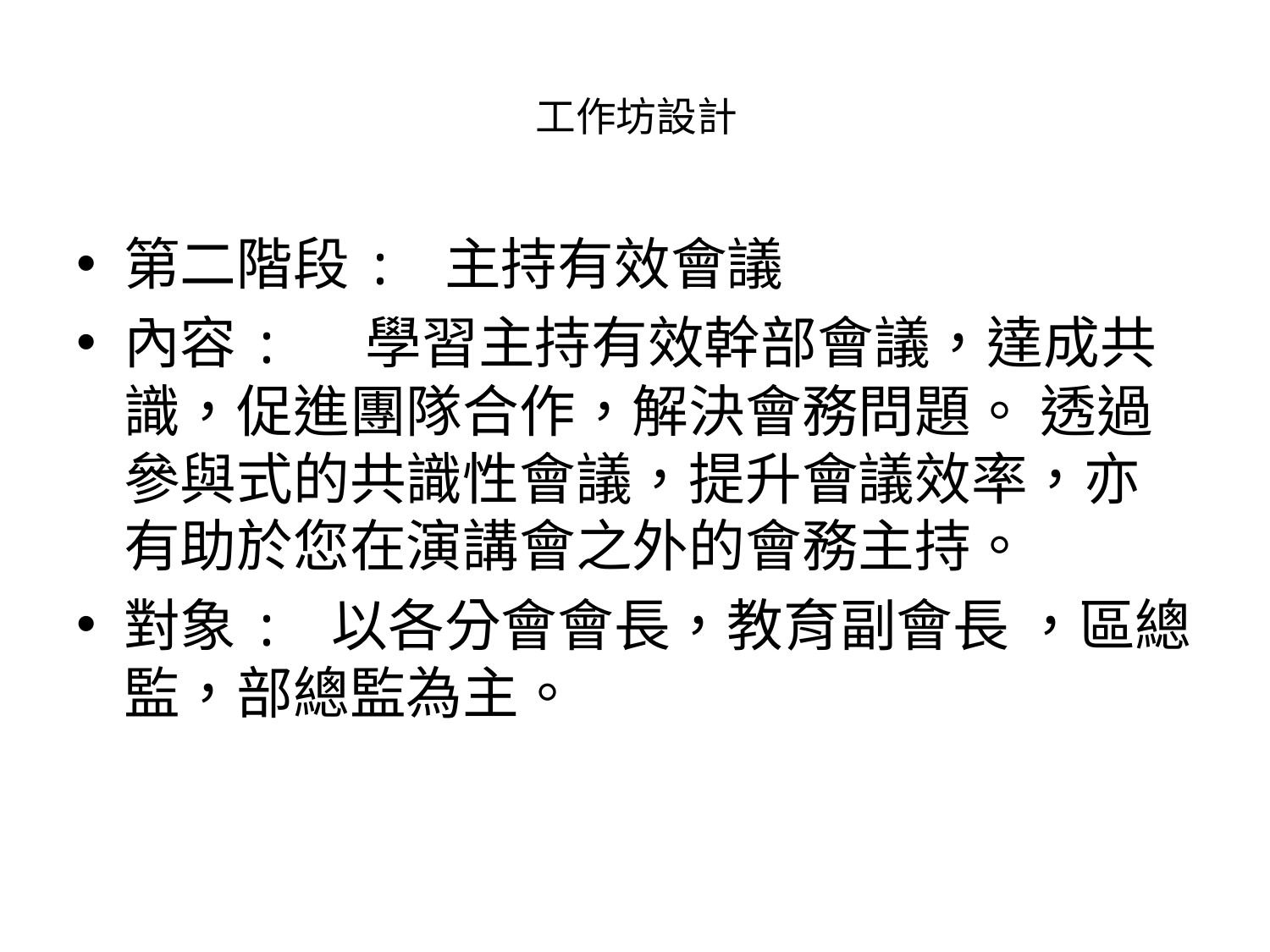

# 工作坊設計
第二階段: 主持有效會議
內容:  學習主持有效幹部會議，達成共識，促進團隊合作，解決會務問題。 透過參與式的共識性會議，提升會議效率，亦有助於您在演講會之外的會務主持。
對象: 以各分會會長，教育副會長 ，區總監，部總監為主。